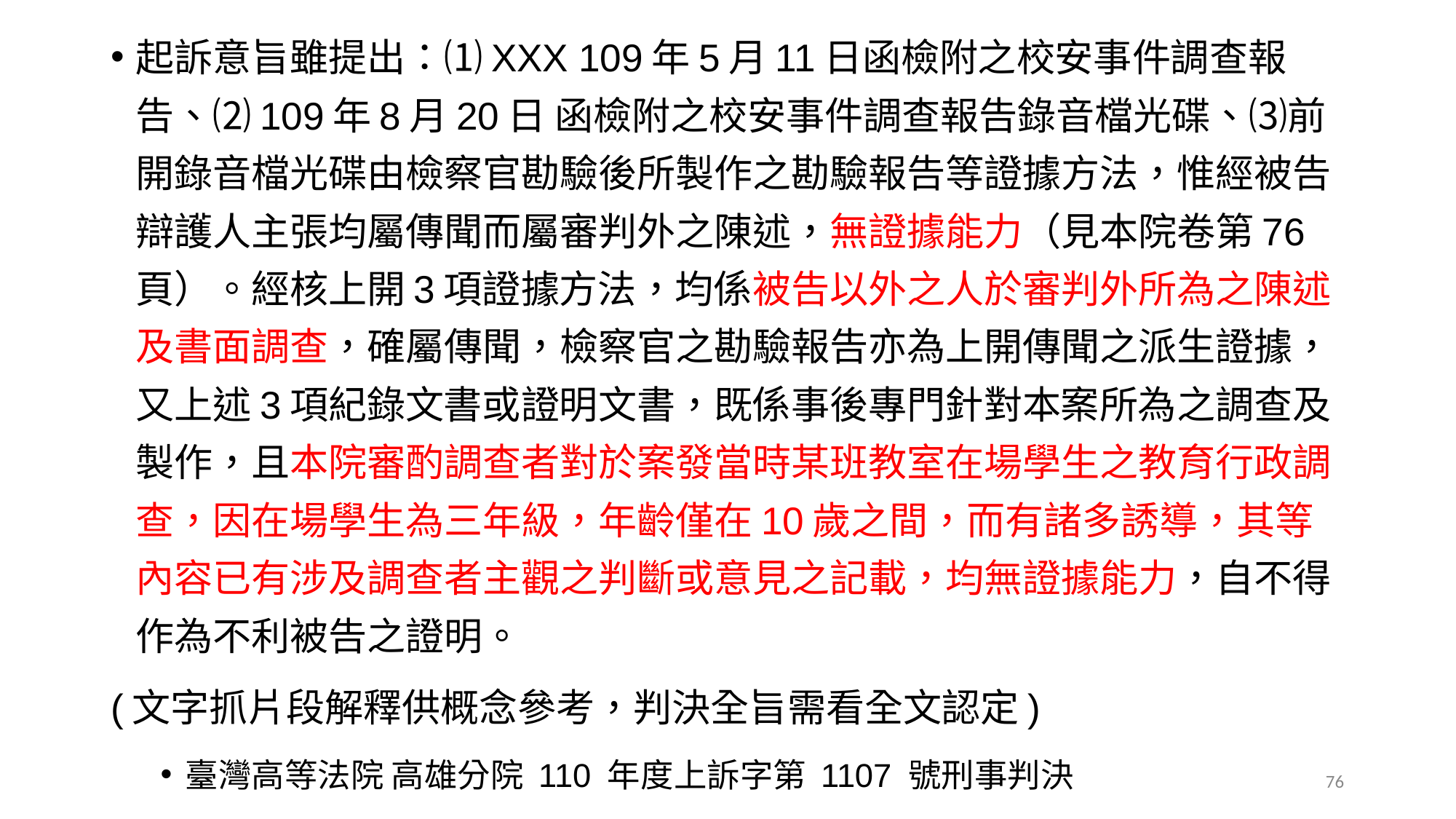

起訴意旨雖提出：⑴XXX 109年5月11日函檢附之校安事件調查報告、⑵109年8月20日 函檢附之校安事件調查報告錄音檔光碟、⑶前開錄音檔光碟由檢察官勘驗後所製作之勘驗報告等證據方法，惟經被告辯護人主張均屬傳聞而屬審判外之陳述，無證據能力（見本院卷第76頁）。經核上開3項證據方法，均係被告以外之人於審判外所為之陳述及書面調查，確屬傳聞，檢察官之勘驗報告亦為上開傳聞之派生證據，又上述3項紀錄文書或證明文書，既係事後專門針對本案所為之調查及製作，且本院審酌調查者對於案發當時某班教室在場學生之教育行政調查，因在場學生為三年級，年齡僅在10歲之間，而有諸多誘導，其等內容已有涉及調查者主觀之判斷或意見之記載，均無證據能力，自不得作為不利被告之證明。
(文字抓片段解釋供概念參考，判決全旨需看全文認定)
臺灣高等法院 高雄分院 110 年度上訴字第 1107 號刑事判決
76